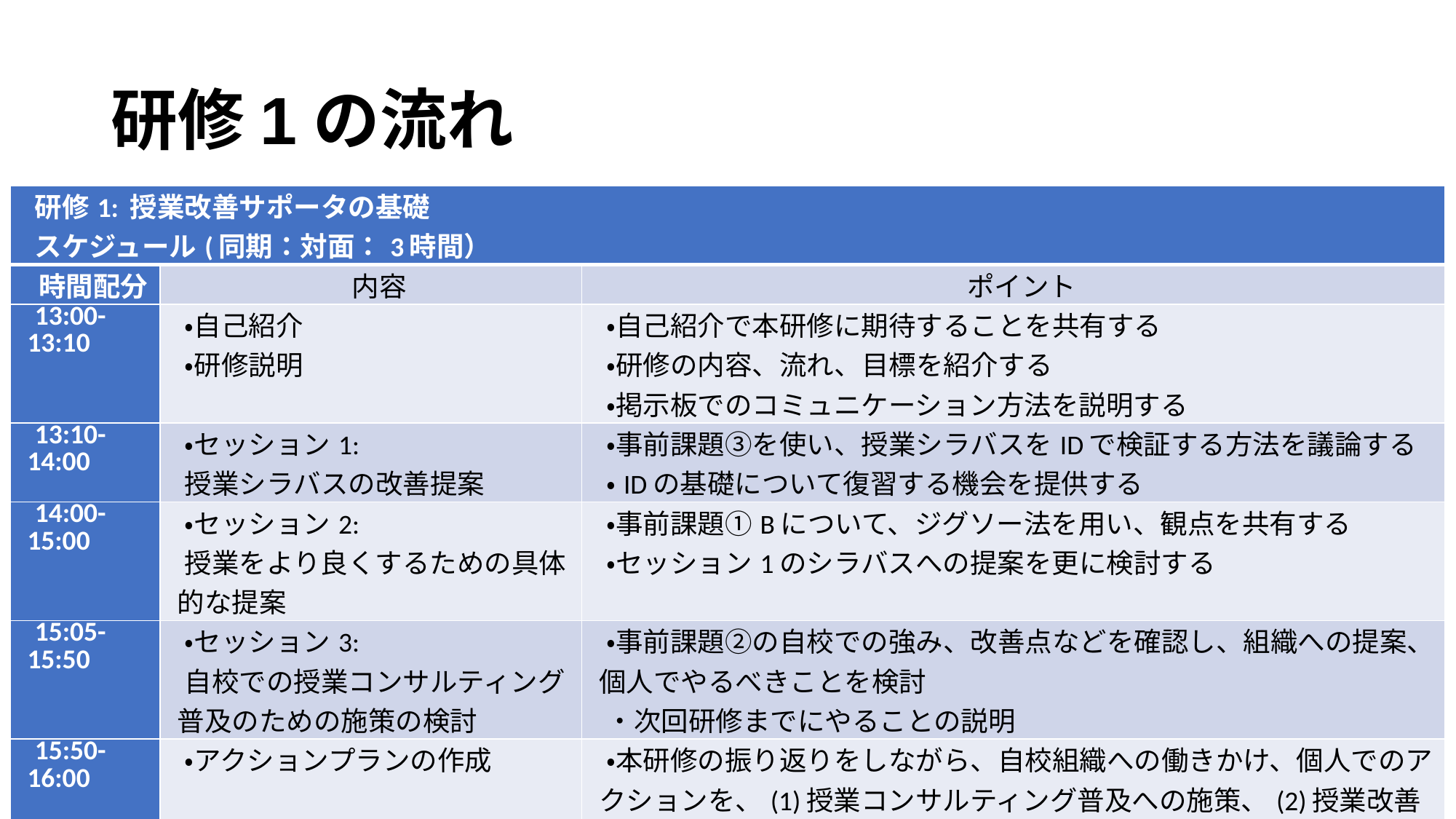

# 研修1の流れ
| 研修1: 授業改善サポータの基礎 スケジュール(同期：対面：3時間） |  |  |
| --- | --- | --- |
| 時間配分 | 内容 | ポイント |
| 13:00-13:10 | ・自己紹介 ・研修説明 | ・自己紹介で本研修に期待することを共有する ・研修の内容、流れ、目標を紹介する ・掲示板でのコミュニケーション方法を説明する |
| 13:10-14:00 | ・セッション1: 授業シラバスの改善提案 | ・事前課題③を使い、授業シラバスをIDで検証する方法を議論する ・IDの基礎について復習する機会を提供する |
| 14:00-15:00 | ・セッション2: 授業をより良くするための具体的な提案 | ・事前課題①Bについて、ジグソー法を用い、観点を共有する ・セッション1のシラバスへの提案を更に検討する |
| 15:05-15:50 | ・セッション3: 自校での授業コンサルティング普及のための施策の検討 | ・事前課題②の自校での強み、改善点などを確認し、組織への提案、個人でやるべきことを検討 ・次回研修までにやることの説明 |
| 15:50-16:00 | ・アクションプランの作成 | ・本研修の振り返りをしながら、自校組織への働きかけ、個人でのアクションを、(1)授業コンサルティング普及への施策、(2)授業改善サポータ業務、(3)自身の知識・スキル開発の３項から、計画を立てる |